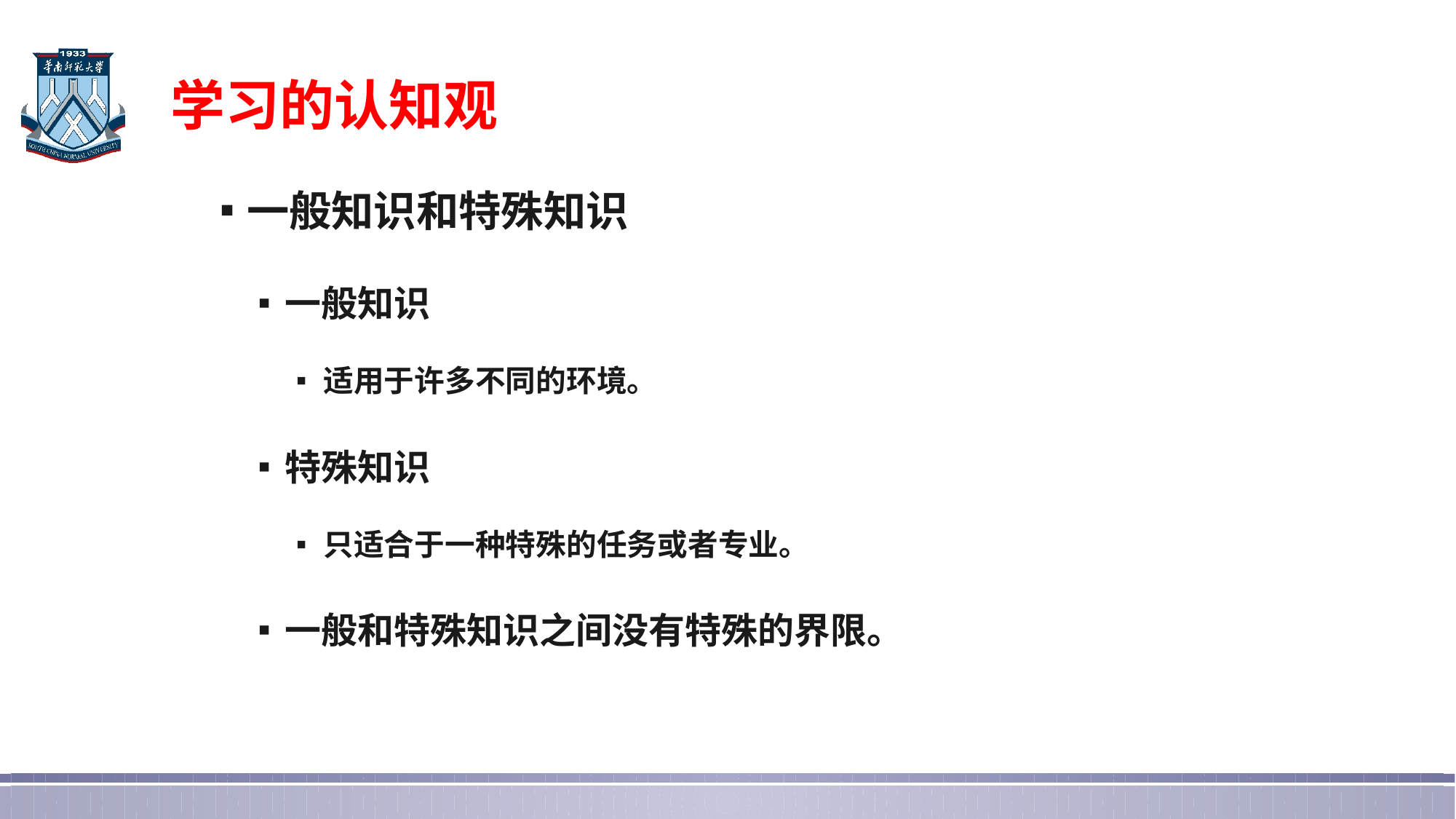

# 学习的认知观
一般知识和特殊知识
一般知识
适用于许多不同的环境。
特殊知识
只适合于一种特殊的任务或者专业。
一般和特殊知识之间没有特殊的界限。